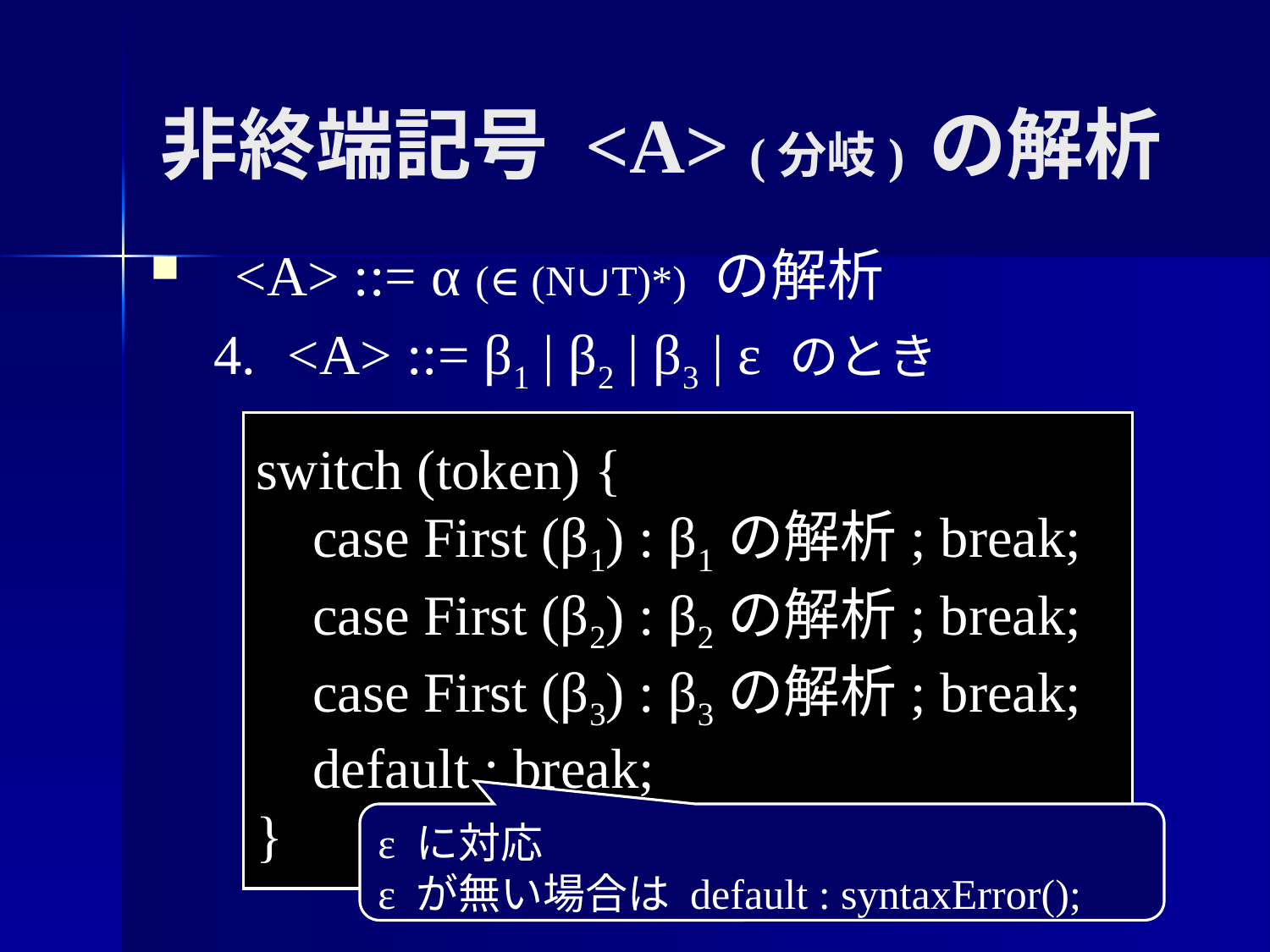

非終端記号 <A> (分岐) の解析
<A> ::= α (∈ (N∪T)*) の解析
<A> ::= β1 | β2 | β3 | ε のとき
switch (token) {
    case First (β1) : β1の解析; break;
    case First (β2) : β2の解析; break;
    case First (β3) : β3の解析; break;
    default : break;
}
ε に対応
ε が無い場合は default : syntaxError();